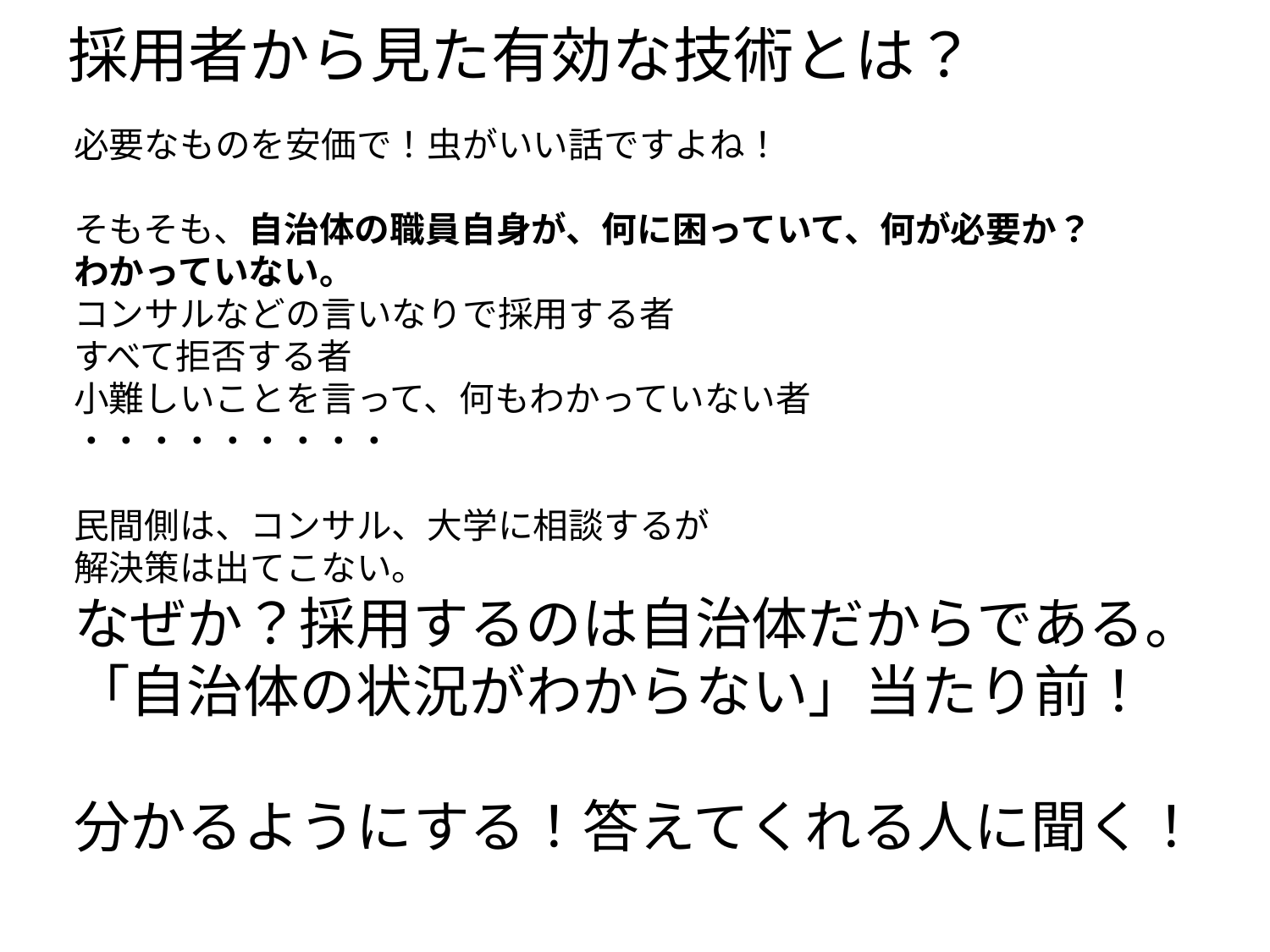

# 採用者から見た有効な技術とは？
必要なものを安価で！虫がいい話ですよね！

そもそも、自治体の職員自身が、何に困っていて、何が必要か？
わかっていない。
コンサルなどの言いなりで採用する者
すべて拒否する者
小難しいことを言って、何もわかっていない者
・・・・・・・・・

民間側は、コンサル、大学に相談するが
解決策は出てこない。
なぜか？採用するのは自治体だからである。
「自治体の状況がわからない」当たり前！

分かるようにする！答えてくれる人に聞く！